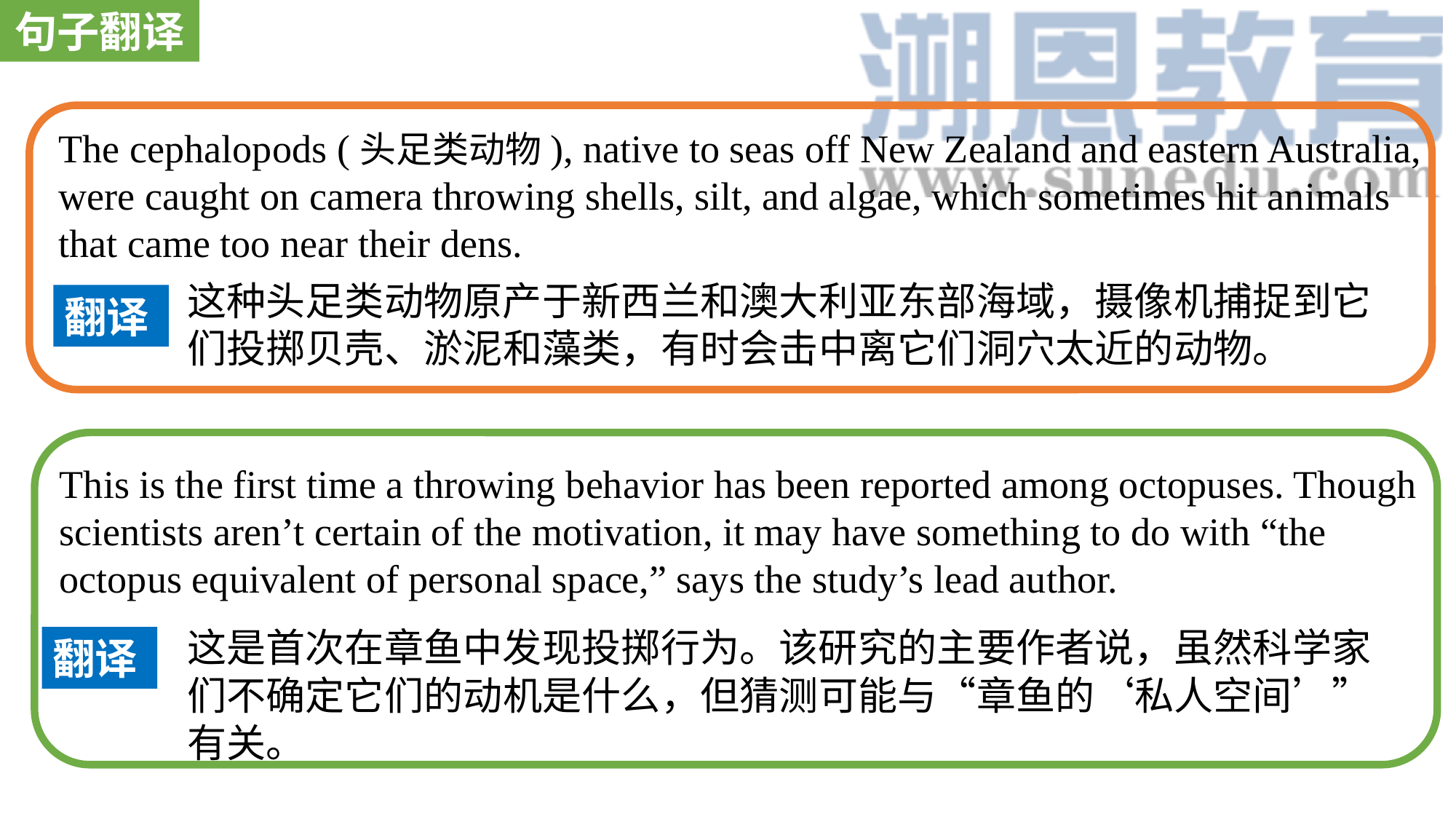

句子翻译

The cephalopods (头足类动物), native to seas off New Zealand and eastern Australia, were caught on camera throwing shells, silt, and algae, which sometimes hit animals that came too near their dens.
这种头足类动物原产于新西兰和澳大利亚东部海域，摄像机捕捉到它们投掷贝壳、淤泥和藻类，有时会击中离它们洞穴太近的动物。
翻译

This is the first time a throwing behavior has been reported among octopuses. Though scientists aren’t certain of the motivation, it may have something to do with “the octopus equivalent of personal space,” says the study’s lead author.
这是首次在章鱼中发现投掷行为。该研究的主要作者说，虽然科学家们不确定它们的动机是什么，但猜测可能与“章鱼的‘私人空间’”有关。
翻译